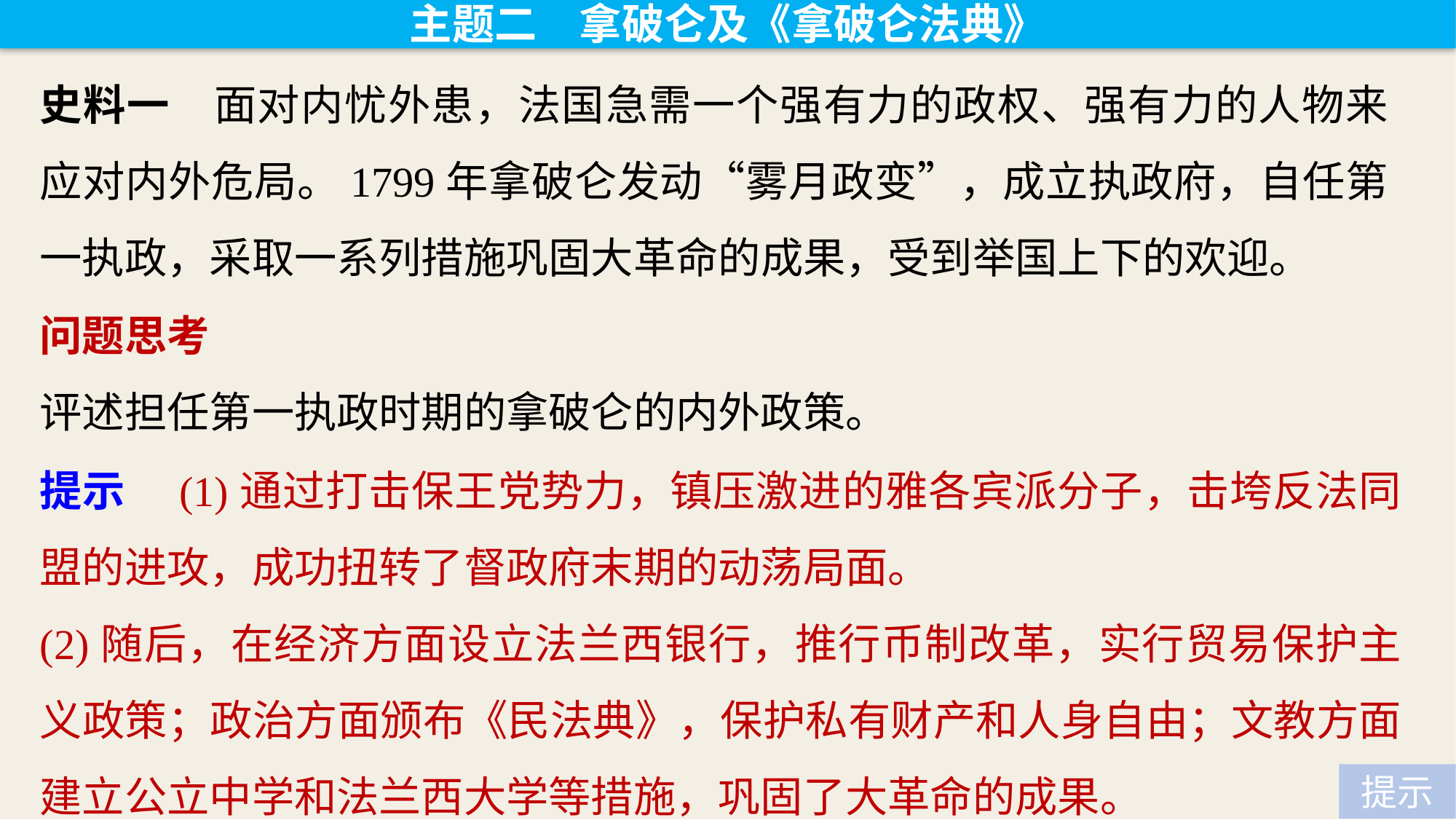

主题二　拿破仑及《拿破仑法典》
史料一　面对内忧外患，法国急需一个强有力的政权、强有力的人物来应对内外危局。1799年拿破仑发动“雾月政变”，成立执政府，自任第一执政，采取一系列措施巩固大革命的成果，受到举国上下的欢迎。
问题思考
评述担任第一执政时期的拿破仑的内外政策。
提示　(1)通过打击保王党势力，镇压激进的雅各宾派分子，击垮反法同盟的进攻，成功扭转了督政府末期的动荡局面。
(2)随后，在经济方面设立法兰西银行，推行币制改革，实行贸易保护主义政策；政治方面颁布《民法典》，保护私有财产和人身自由；文教方面建立公立中学和法兰西大学等措施，巩固了大革命的成果。
提示